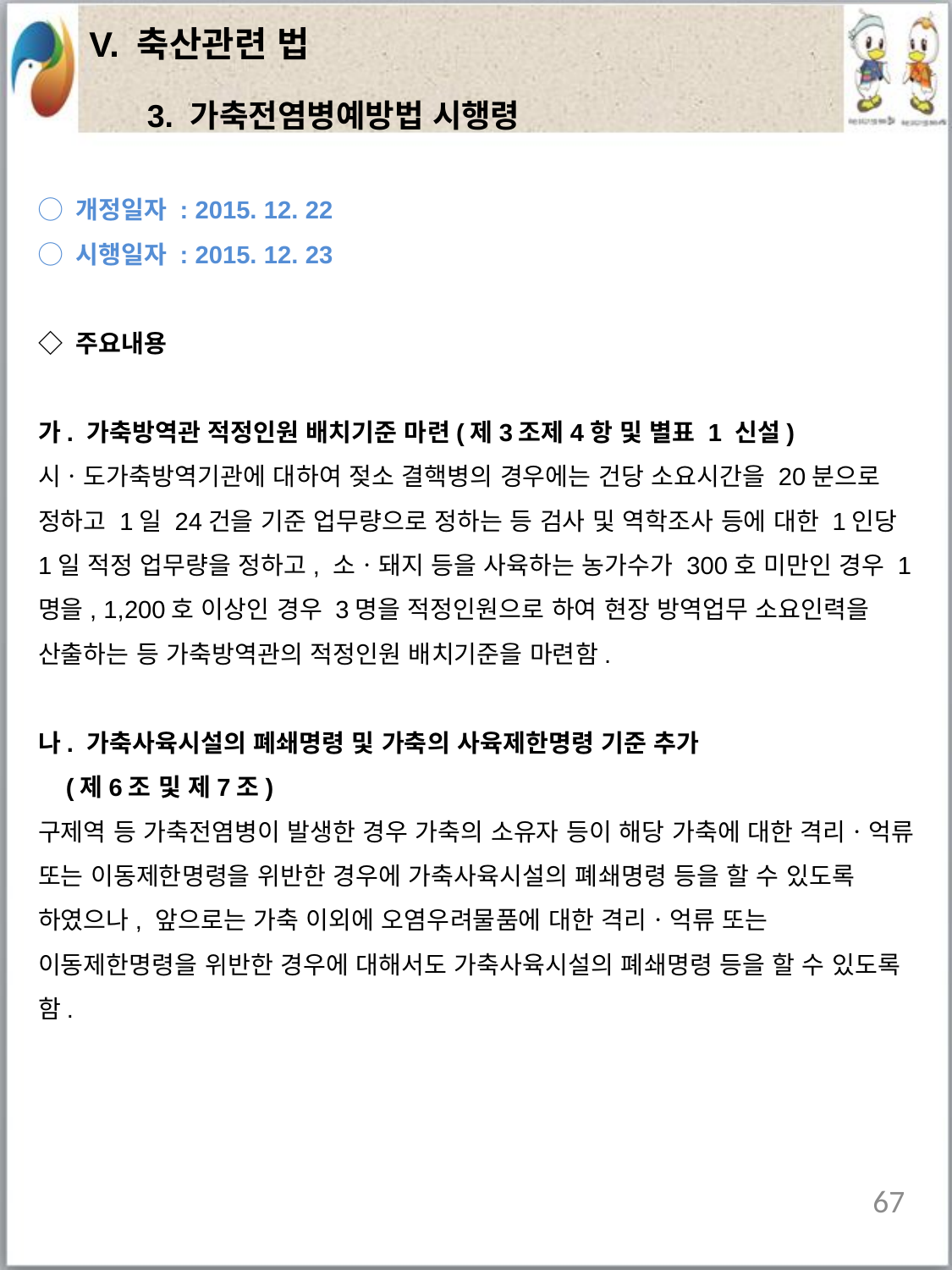

| V. 축산관련 법 |
| --- |

3. 가축전염병예방법 시행령

◯ 개정일자 : 2015. 12. 22
◯ 시행일자 : 2015. 12. 23

◇ 주요내용

가. 가축방역관 적정인원 배치기준 마련(제3조제4항 및 별표 1 신설)
시ㆍ도가축방역기관에 대하여 젖소 결핵병의 경우에는 건당 소요시간을 20분으로 정하고 1일 24건을 기준 업무량으로 정하는 등 검사 및 역학조사 등에 대한 1인당 1일 적정 업무량을 정하고, 소ㆍ돼지 등을 사육하는 농가수가 300호 미만인 경우 1명을, 1,200호 이상인 경우 3명을 적정인원으로 하여 현장 방역업무 소요인력을 산출하는 등 가축방역관의 적정인원 배치기준을 마련함.

나. 가축사육시설의 폐쇄명령 및 가축의 사육제한명령 기준 추가
    (제6조 및 제7조)
구제역 등 가축전염병이 발생한 경우 가축의 소유자 등이 해당 가축에 대한 격리ㆍ억류 또는 이동제한명령을 위반한 경우에 가축사육시설의 폐쇄명령 등을 할 수 있도록 하였으나, 앞으로는 가축 이외에 오염우려물품에 대한 격리ㆍ억류 또는 이동제한명령을 위반한 경우에 대해서도 가축사육시설의 폐쇄명령 등을 할 수 있도록 함.

67